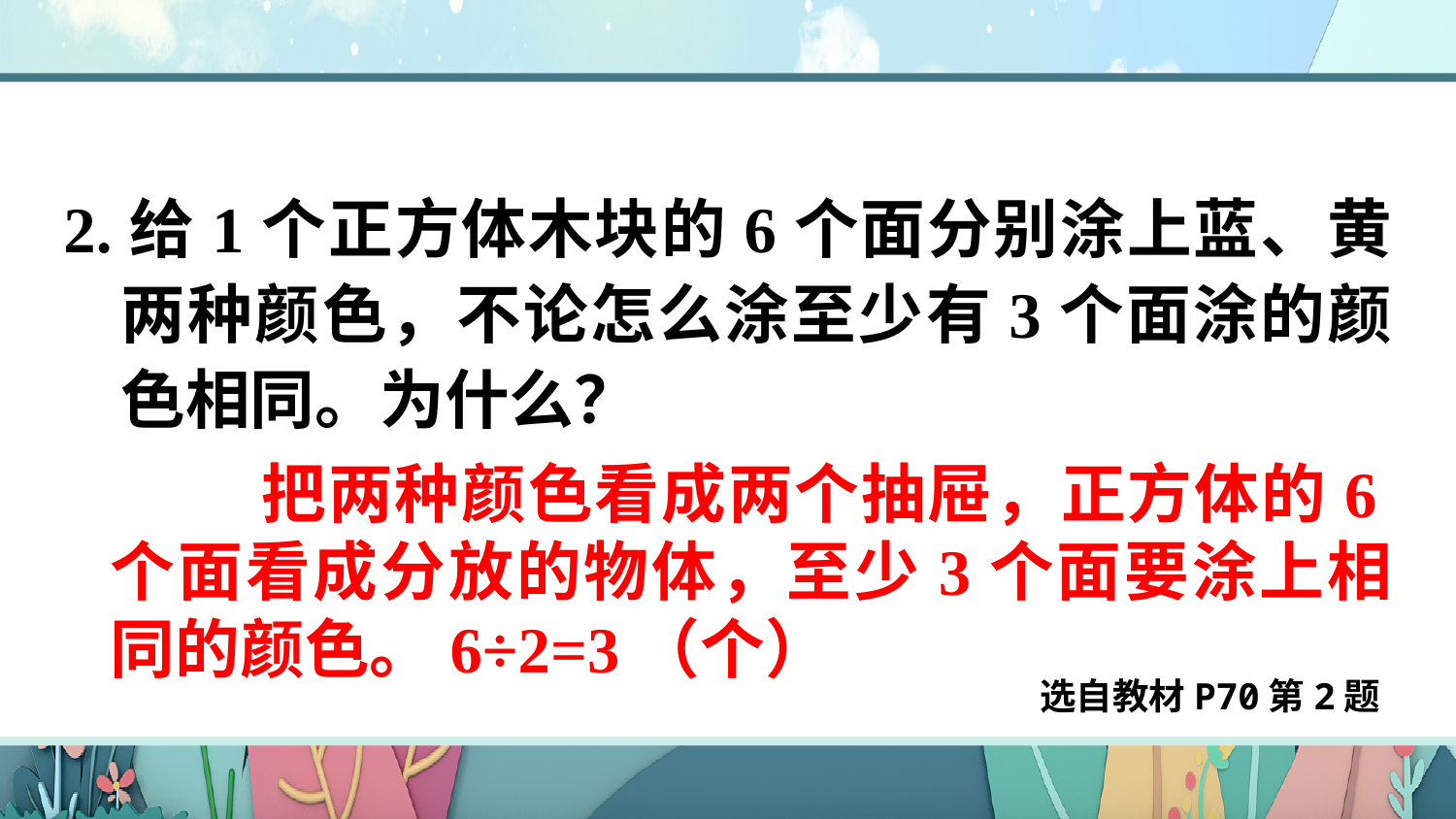

2.给1个正方体木块的6个面分别涂上蓝、黄两种颜色，不论怎么涂至少有3个面涂的颜色相同。为什么？
        把两种颜色看成两个抽屉，正方体的6个面看成分放的物体，至少3个面要涂上相同的颜色。6÷2=3（个）
选自教材P70第2题